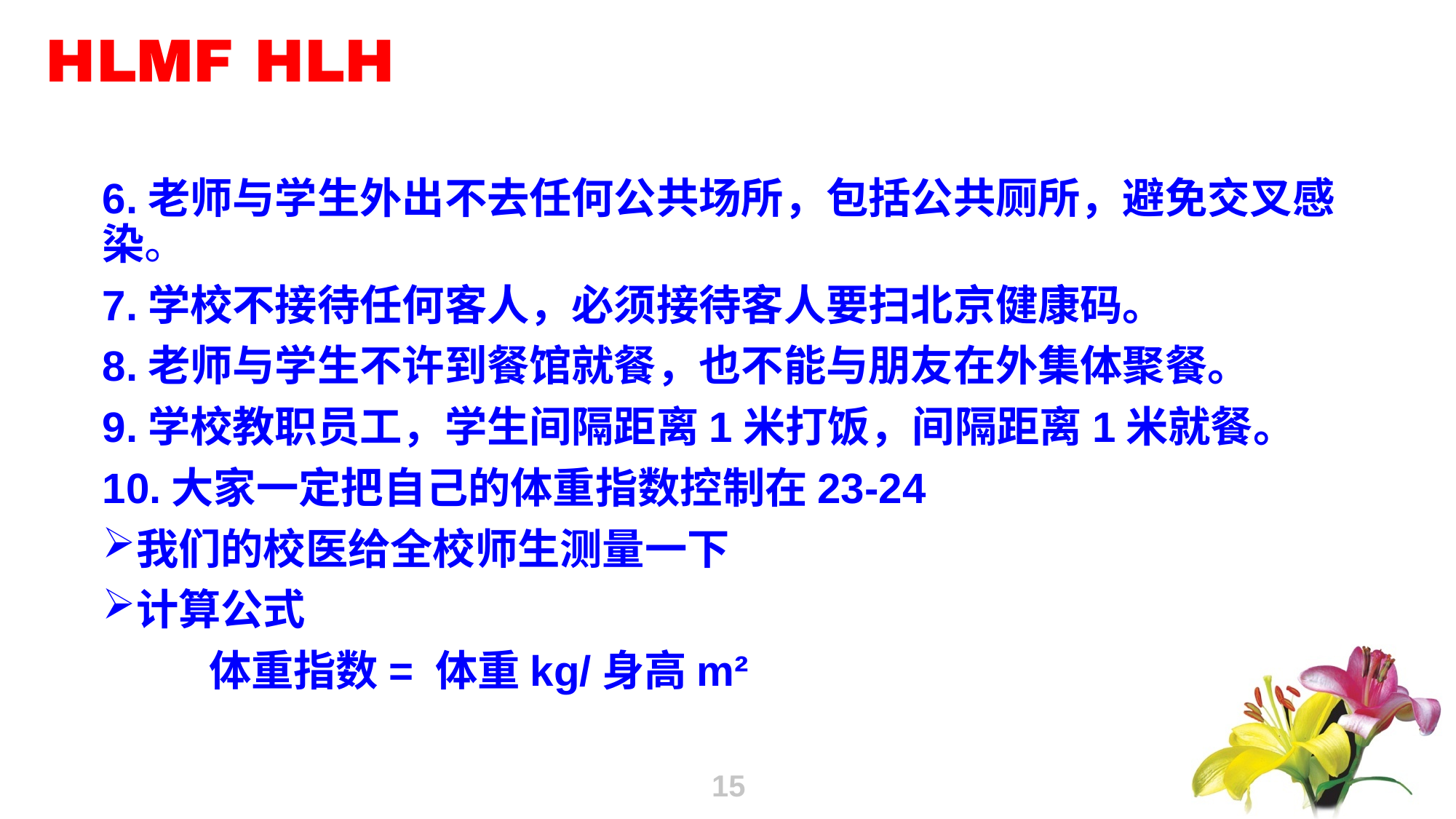

6.老师与学生外出不去任何公共场所，包括公共厕所，避免交叉感染。
7.学校不接待任何客人，必须接待客人要扫北京健康码。
8.老师与学生不许到餐馆就餐，也不能与朋友在外集体聚餐。
9.学校教职员工，学生间隔距离1米打饭，间隔距离1米就餐。
10.大家一定把自己的体重指数控制在23-24
我们的校医给全校师生测量一下
计算公式
          体重指数= 体重kg/身高m²

15